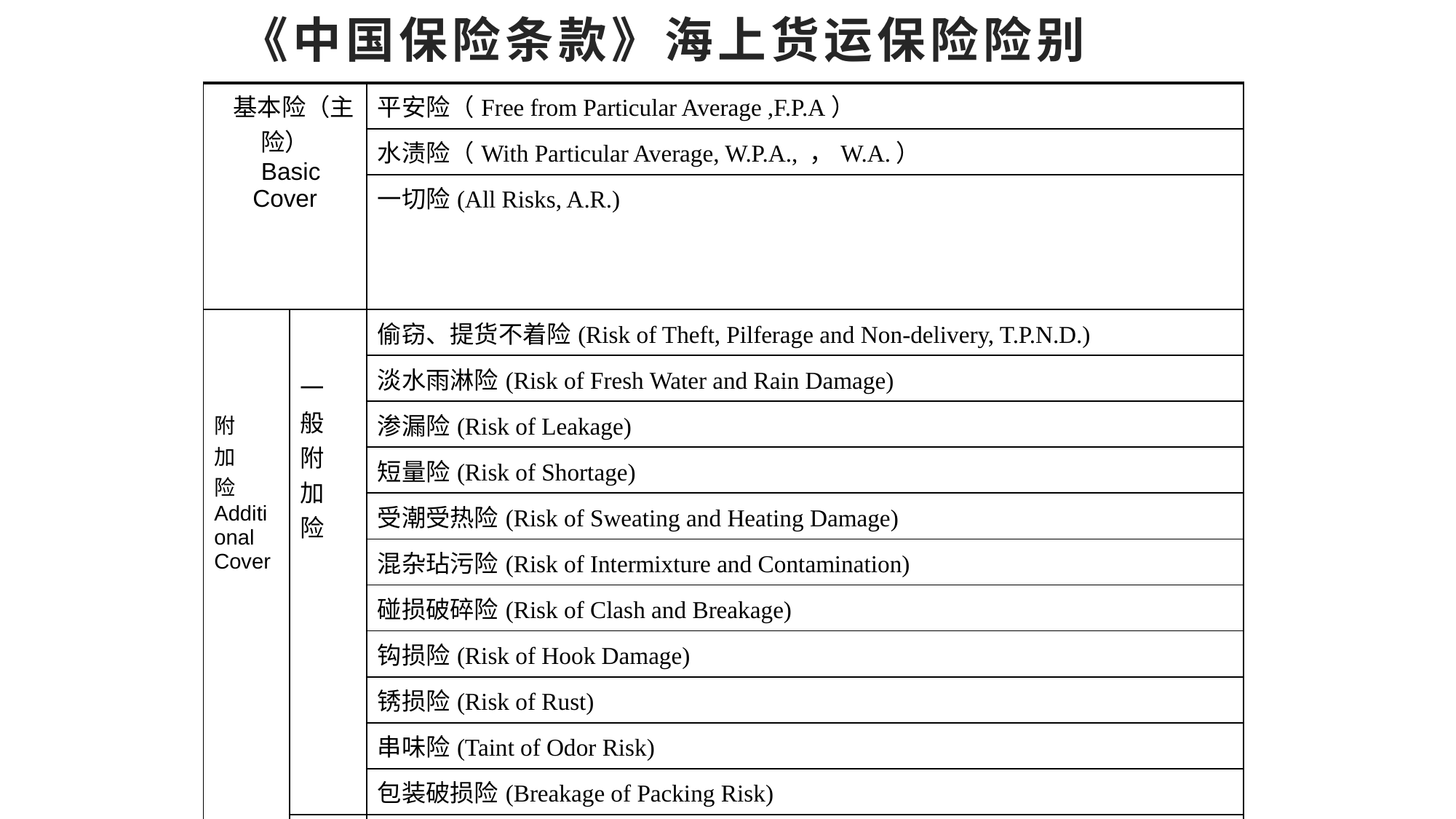

《中国保险条款》海上货运保险险别
| 基本险（主险） Basic Cover |  | 平安险（Free from Particular Average ,F.P.A） |
| --- | --- | --- |
|  |  | 水渍险（With Particular Average, W.P.A., ，W.A.） |
|  |  | 一切险(All Risks, A.R.) |
| 附 加 险 Additional Cover | 一 般 附 加 险 | 偷窃、提货不着险(Risk of Theft, Pilferage and Non-delivery, T.P.N.D.) |
|  |  | 淡水雨淋险(Risk of Fresh Water and Rain Damage) |
|  |  | 渗漏险(Risk of Leakage) |
|  |  | 短量险(Risk of Shortage) |
|  |  | 受潮受热险(Risk of Sweating and Heating Damage) |
|  |  | 混杂玷污险(Risk of Intermixture and Contamination) |
|  |  | 碰损破碎险(Risk of Clash and Breakage) |
|  |  | 钩损险(Risk of Hook Damage) |
|  |  | 锈损险(Risk of Rust) |
|  |  | 串味险(Taint of Odor Risk) |
|  |  | 包装破损险(Breakage of Packing Risk) |
|  | 特 殊 附 加 险 | 战争险(War Risks) |
|  |  | 罢工险(Strikes Risks) |
|  |  | 交货不到险(Failure to Delivery Risk) |
|  |  | 舱面险(On Deck Risk) |
|  |  | 黄曲霉素险（aflatoxin Risk) |
|  |  | 拒收险(Rejection Risk) |
|  |  | 进口关税险(Import Duty Risk) |